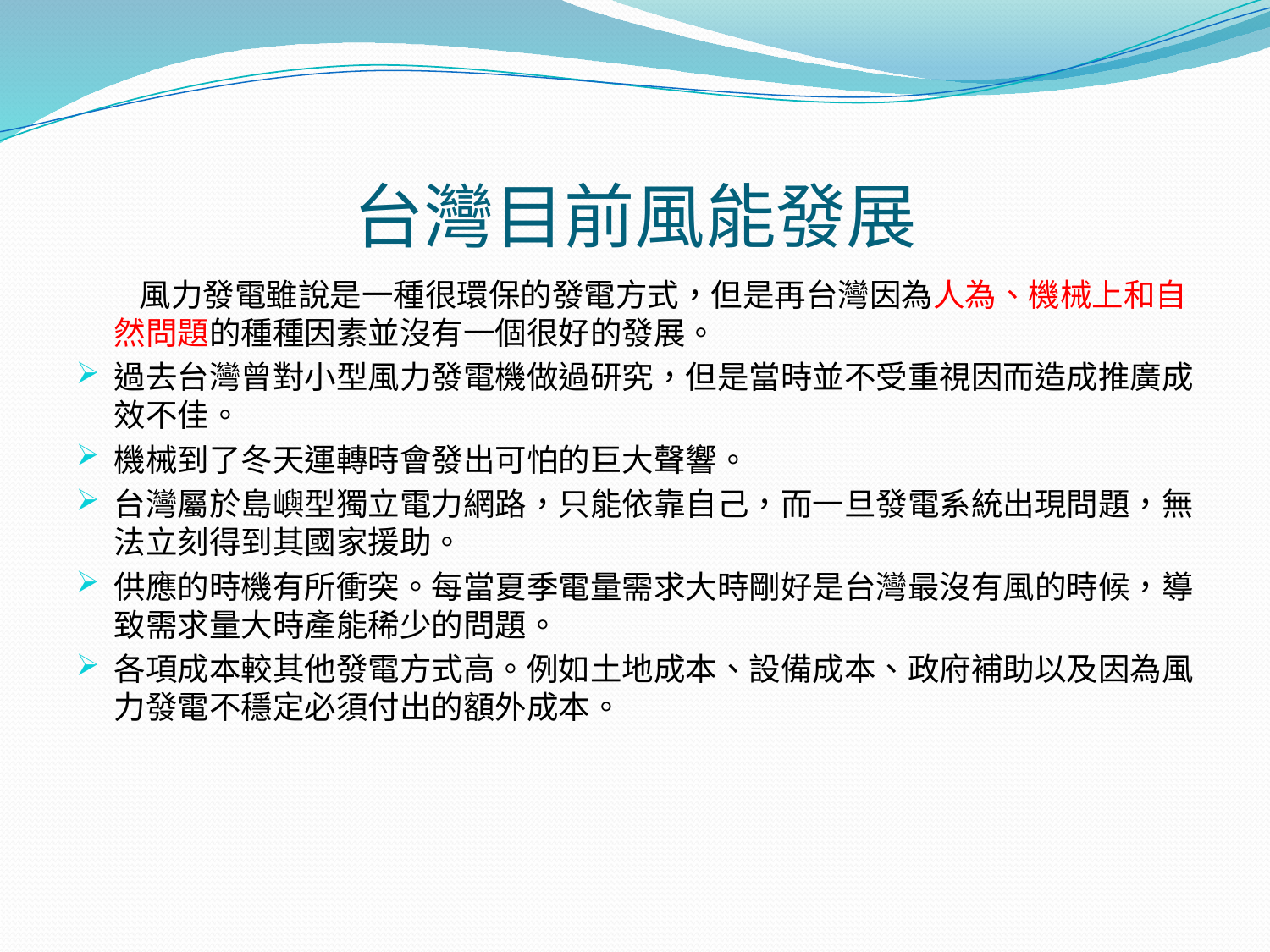

# 台灣目前風能發展
　　風力發電雖說是一種很環保的發電方式，但是再台灣因為人為、機械上和自然問題的種種因素並沒有一個很好的發展。
過去台灣曾對小型風力發電機做過研究，但是當時並不受重視因而造成推廣成效不佳。
機械到了冬天運轉時會發出可怕的巨大聲響。
台灣屬於島嶼型獨立電力網路，只能依靠自己，而一旦發電系統出現問題，無法立刻得到其國家援助。
供應的時機有所衝突。每當夏季電量需求大時剛好是台灣最沒有風的時候，導致需求量大時產能稀少的問題。
各項成本較其他發電方式高。例如土地成本、設備成本、政府補助以及因為風力發電不穩定必須付出的額外成本。